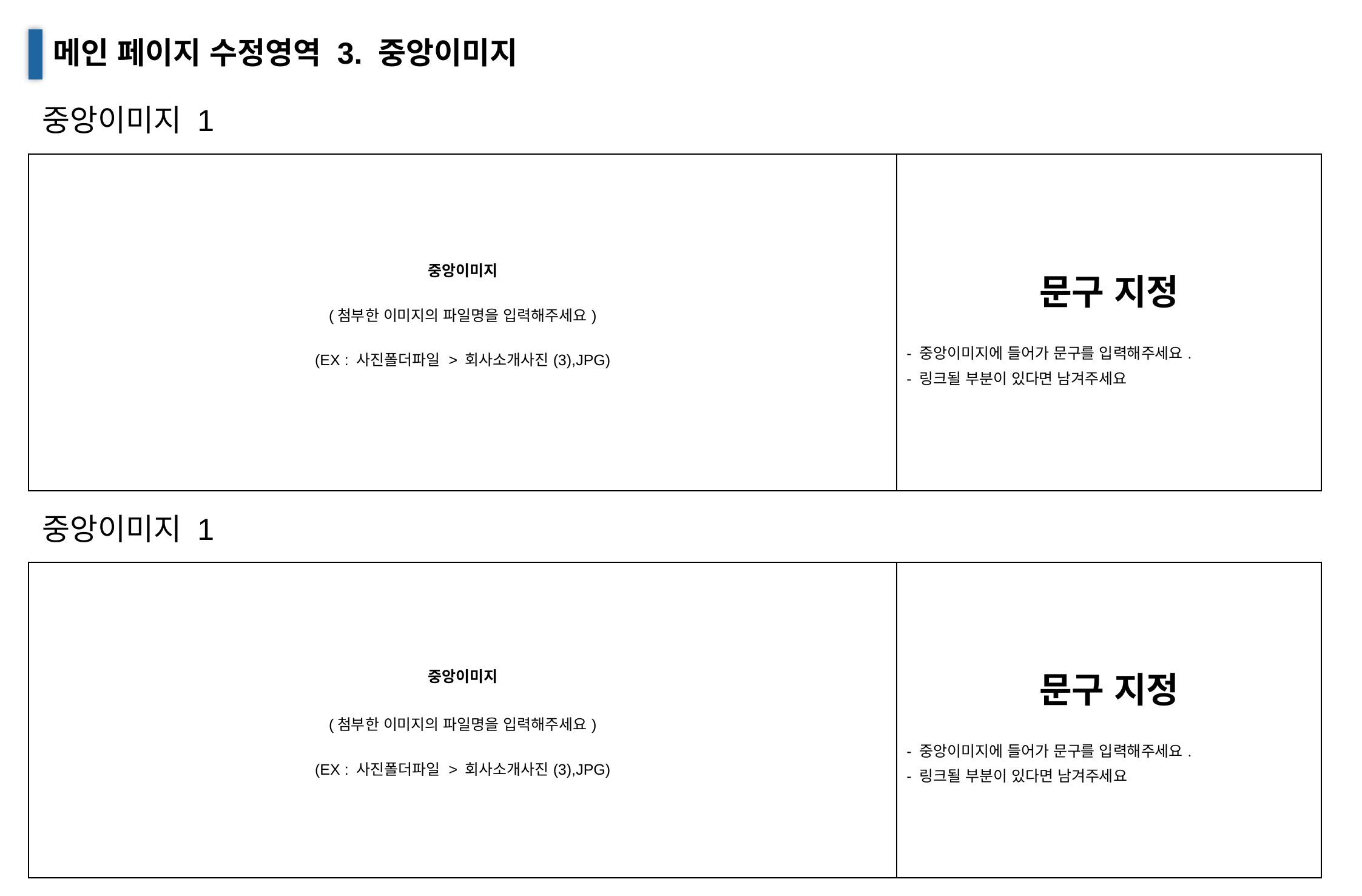

메인 페이지 수정영역 3. 중앙이미지
중앙이미지 1
| 중앙이미지 (첨부한 이미지의 파일명을 입력해주세요) (EX : 사진폴더파일 > 회사소개사진(3),JPG) | 문구 지정 - 중앙이미지에 들어가 문구를 입력해주세요. - 링크될 부분이 있다면 남겨주세요 |
| --- | --- |
중앙이미지 1
| 중앙이미지 (첨부한 이미지의 파일명을 입력해주세요) (EX : 사진폴더파일 > 회사소개사진(3),JPG) | 문구 지정 - 중앙이미지에 들어가 문구를 입력해주세요. - 링크될 부분이 있다면 남겨주세요 |
| --- | --- |